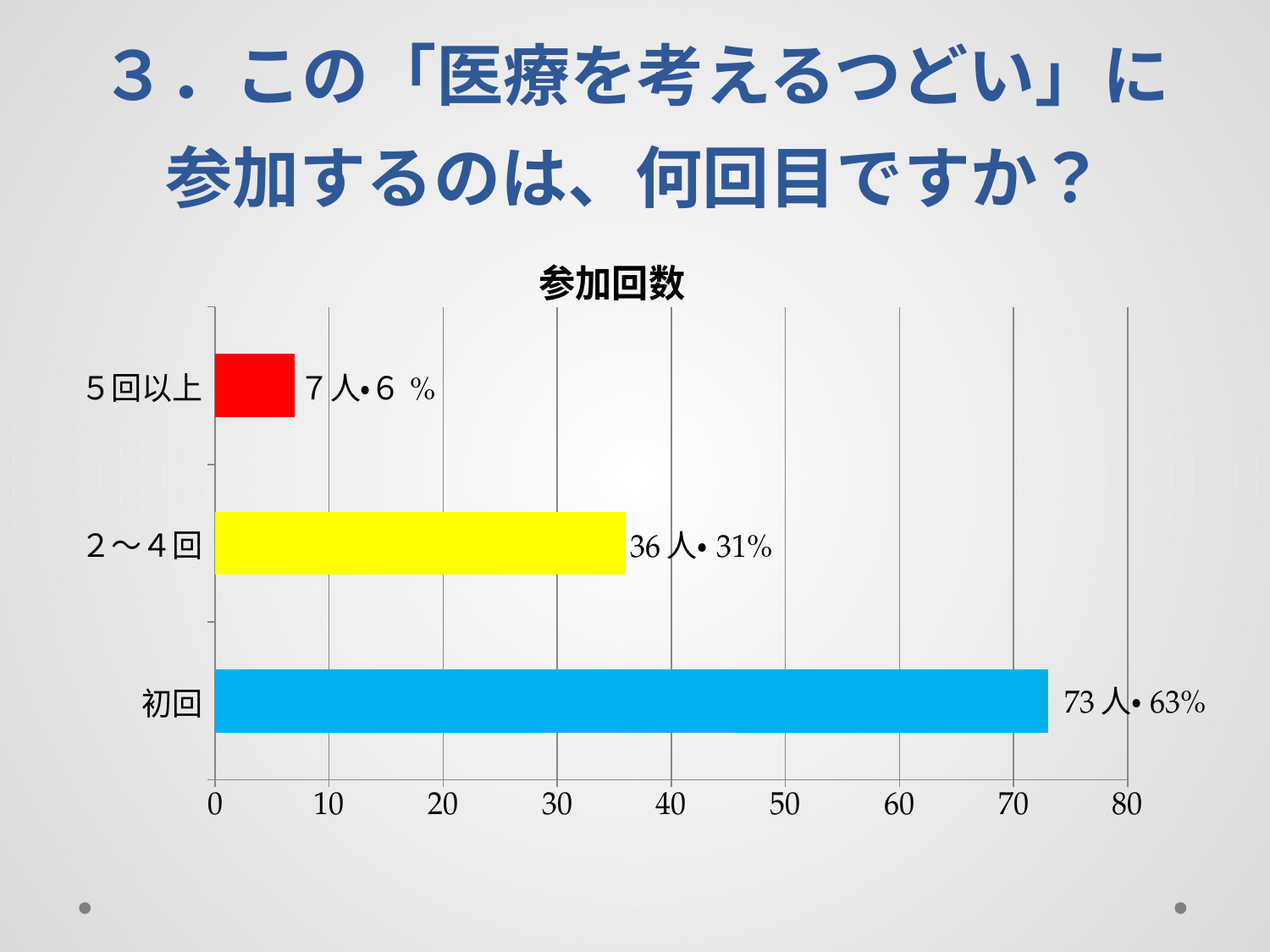

# ３．この「医療を考えるつどい」に 参加するのは、何回目ですか？

### Chart:

| Category | 参加回数 |
|---|---|
| 初回 | 73.0 |
| ２～４回 | 36.0 |
| ５回以上 | 7.0 |